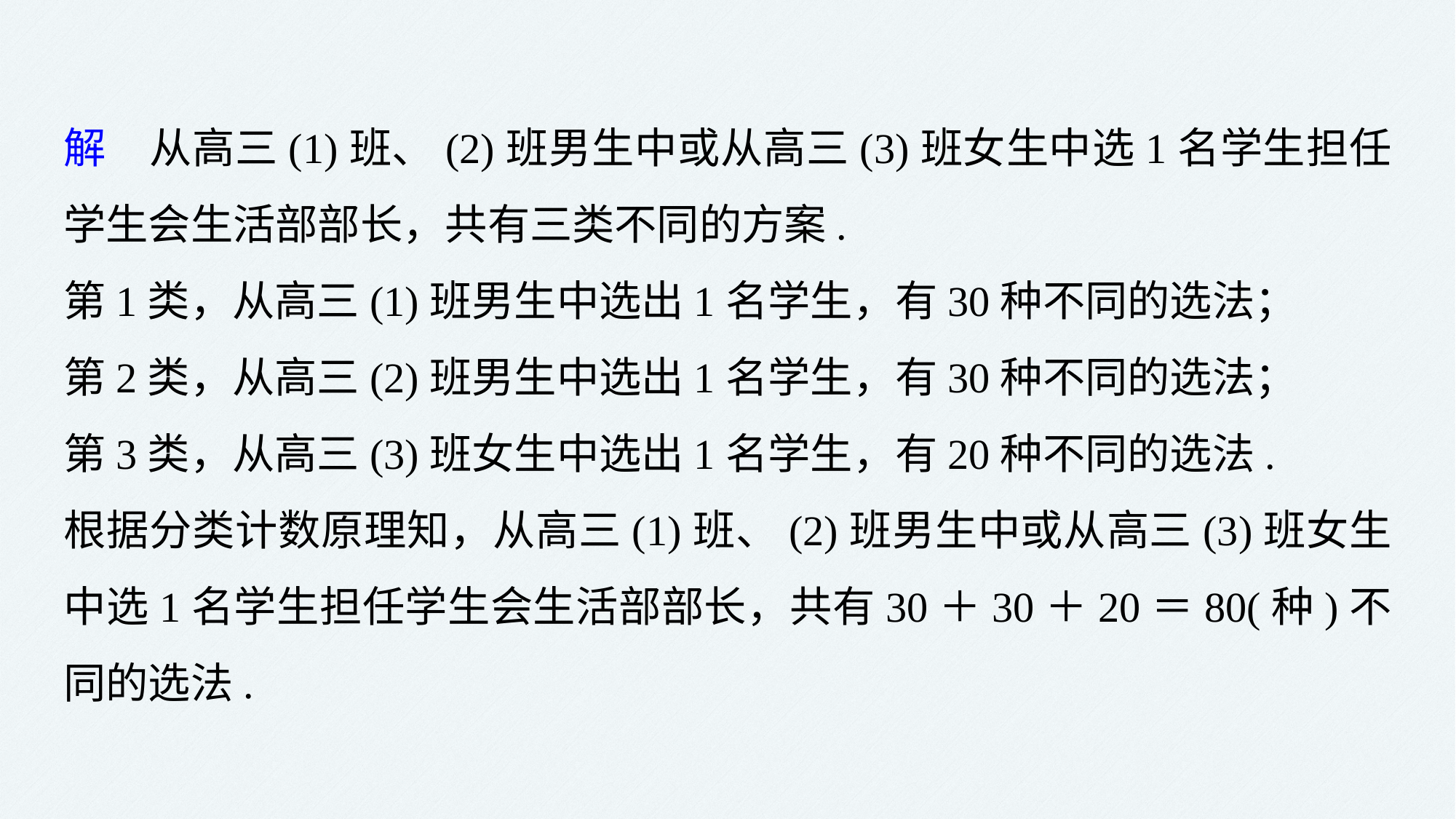

解　从高三(1)班、(2)班男生中或从高三(3)班女生中选1名学生担任学生会生活部部长，共有三类不同的方案.
第1类，从高三(1)班男生中选出1名学生，有30种不同的选法；
第2类，从高三(2)班男生中选出1名学生，有30种不同的选法；
第3类，从高三(3)班女生中选出1名学生，有20种不同的选法.
根据分类计数原理知，从高三(1)班、(2)班男生中或从高三(3)班女生中选1名学生担任学生会生活部部长，共有30＋30＋20＝80(种)不同的选法.